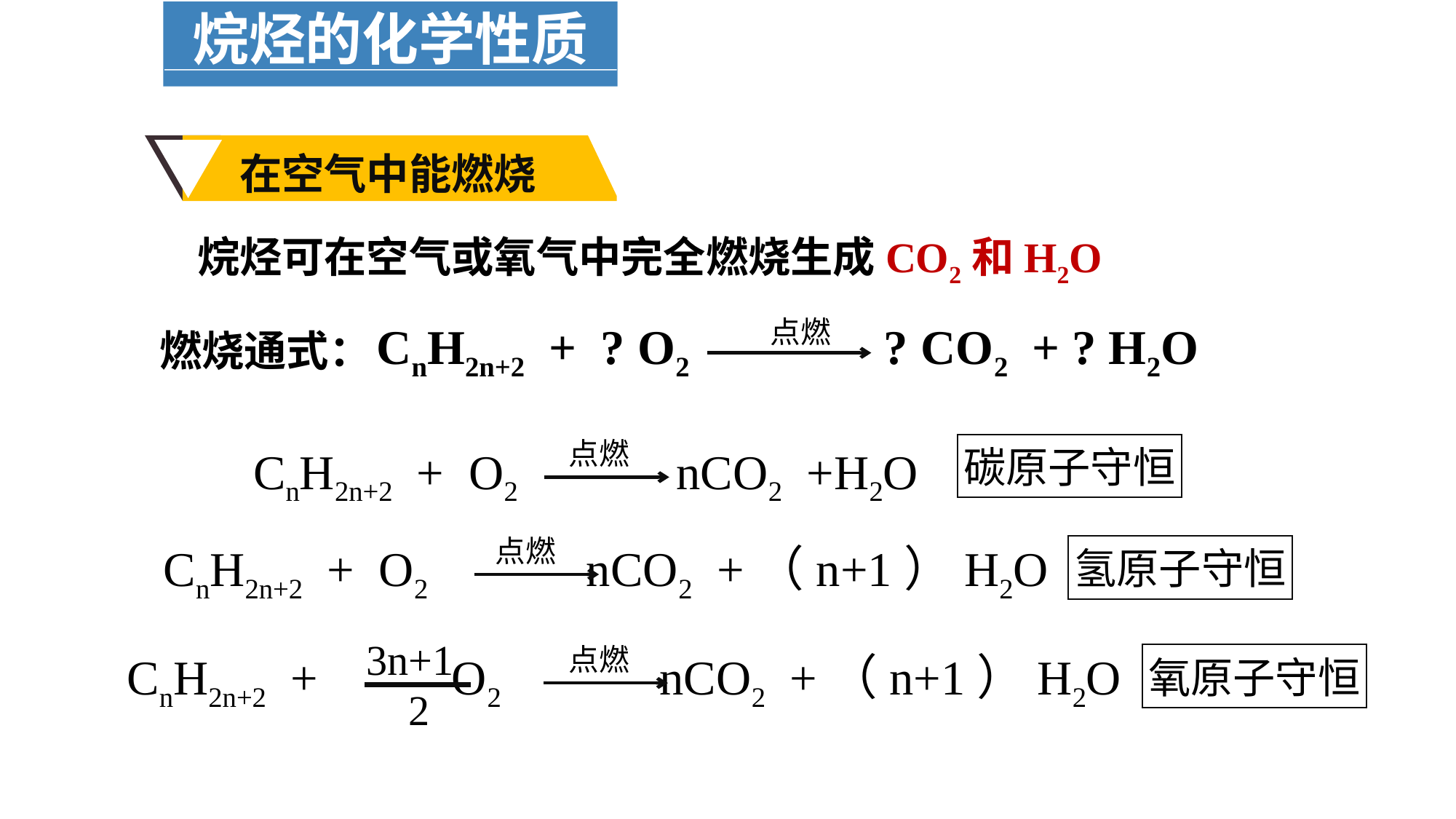

烷烃的化学性质

在空气中能燃烧
烷烃可在空气或氧气中完全燃烧生成CO2和H2O
点燃
CnH2n+2  +  ? O2                ? CO2  + ? H2O
燃烧通式：
点燃
CnH2n+2  +  O2             nCO2  +H2O
碳原子守恒
点燃
CnH2n+2  +  O2             nCO2  +（n+1）H2O
氢原子守恒
3n+1
2
点燃
CnH2n+2  +           O2             nCO2  +（n+1）H2O
氧原子守恒